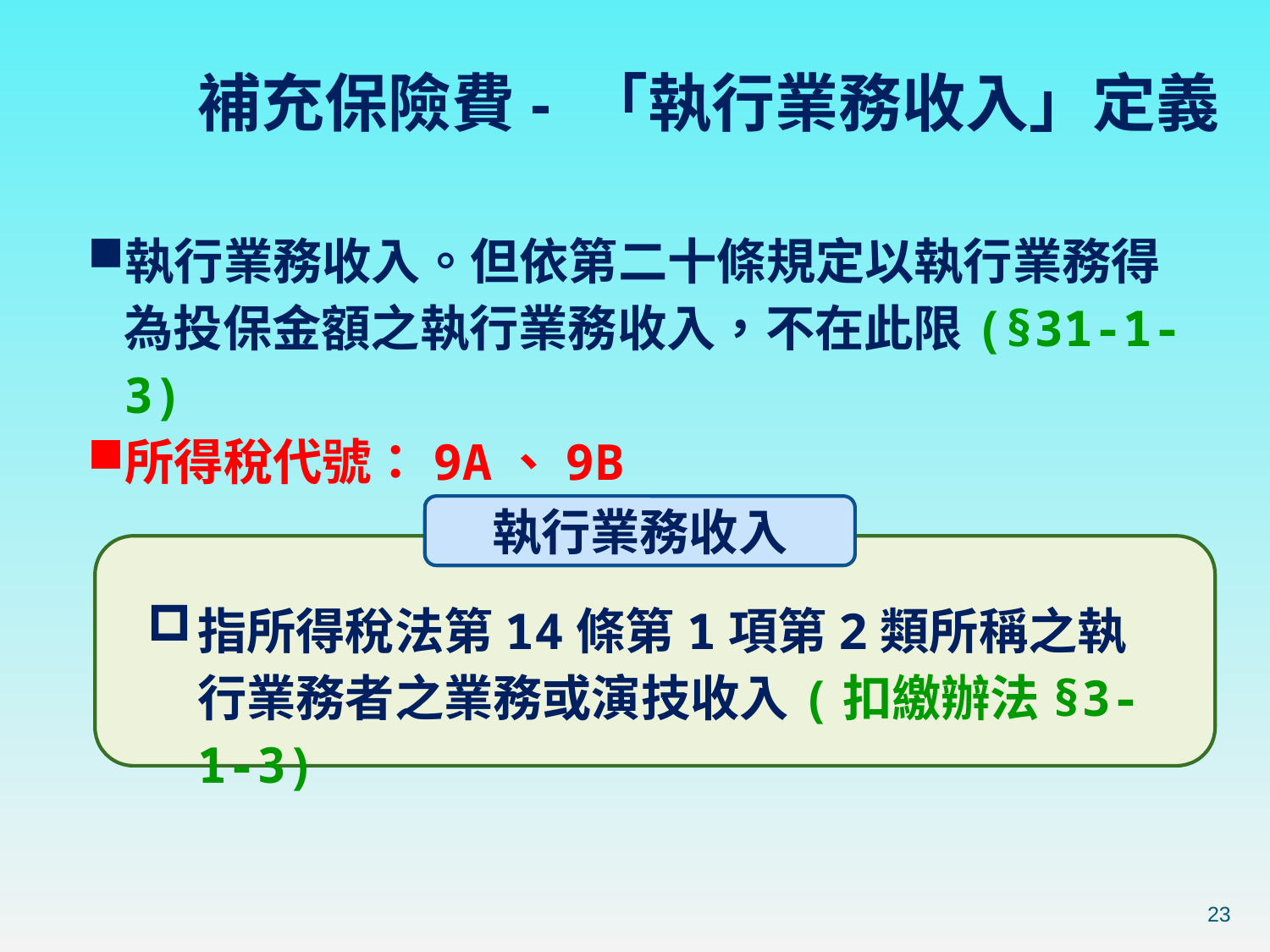

補充保險費- 「執行業務收入」定義
執行業務收入。但依第二十條規定以執行業務得為投保金額之執行業務收入，不在此限(§31-1-3)
所得稅代號：9A、9B
執行業務收入

指所得稅法第14條第1項第2類所稱之執行業務者之業務或演技收入(扣繳辦法§3-1-3)
23